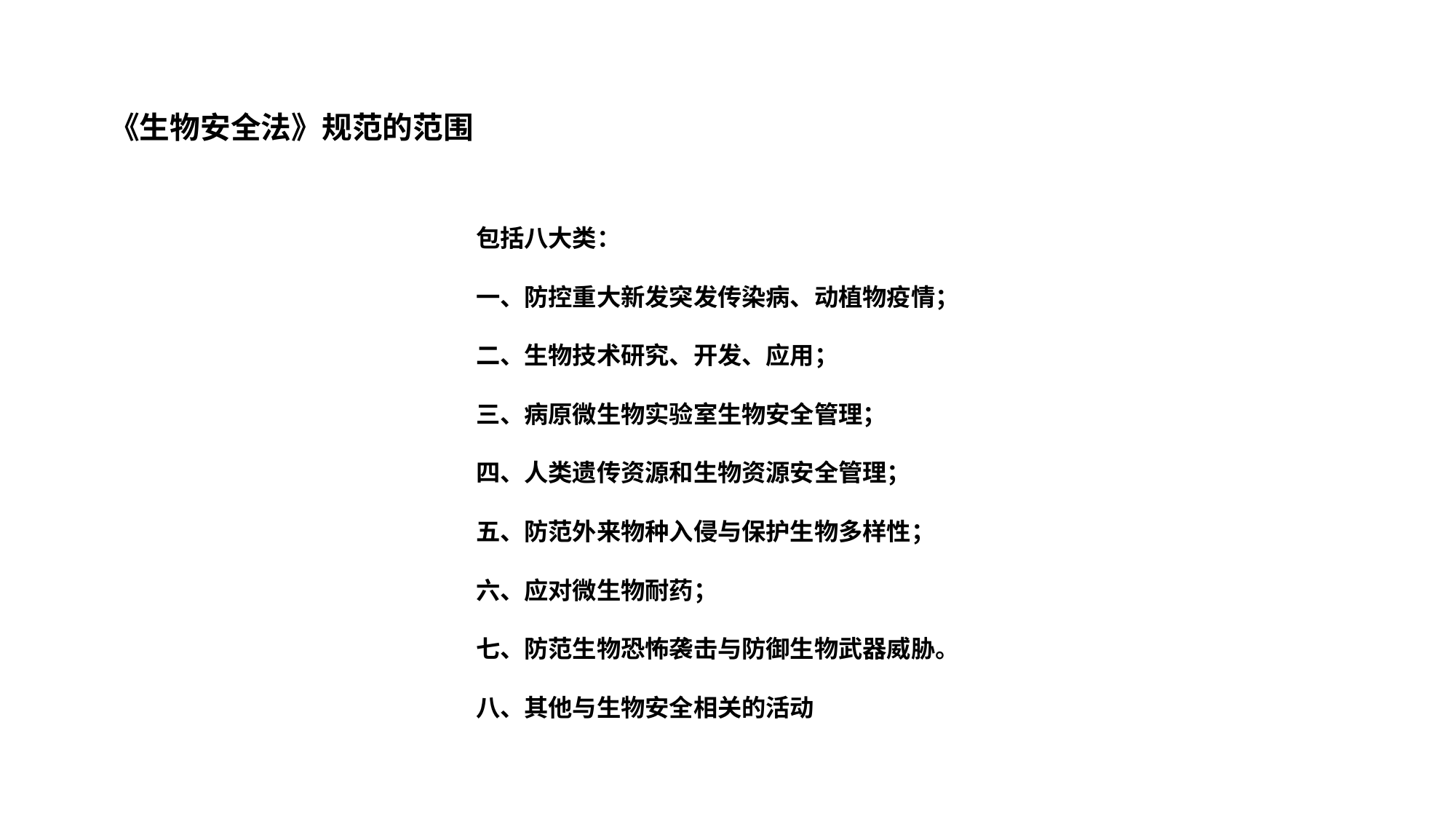

# 《生物安全法》规范的范围
包括八大类：
一、防控重大新发突发传染病、动植物疫情；
二、生物技术研究、开发、应用；
三、病原微生物实验室生物安全管理；
四、人类遗传资源和生物资源安全管理；
五、防范外来物种入侵与保护生物多样性；
六、应对微生物耐药；
七、防范生物恐怖袭击与防御生物武器威胁。
八、其他与生物安全相关的活动